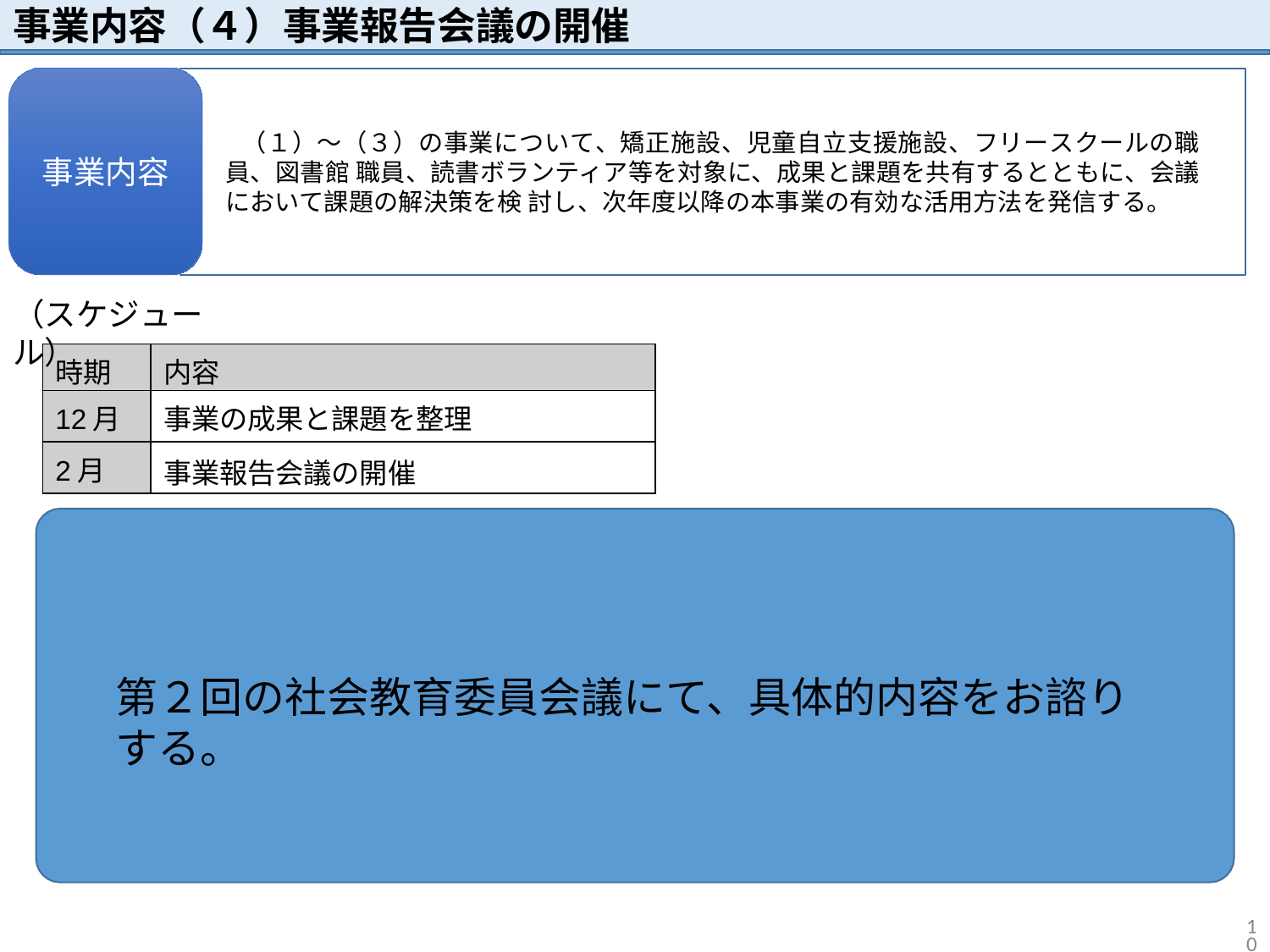

# 事業内容（４）事業報告会議の開催

（１）～（３）の事業について、矯正施設、児童自立支援施設、フリースクールの職員、図書館 職員、読書ボランティア等を対象に、成果と課題を共有するとともに、会議において課題の解決策を検 討し、次年度以降の本事業の有効な活用方法を発信する。
事業内容
（スケジュール）
| 時期 | 内容 |
| --- | --- |
| 12月 | 事業の成果と課題を整理 |
| 2月 | 事業報告会議の開催 |

第２回の社会教育委員会議にて、具体的内容をお諮りする。
10